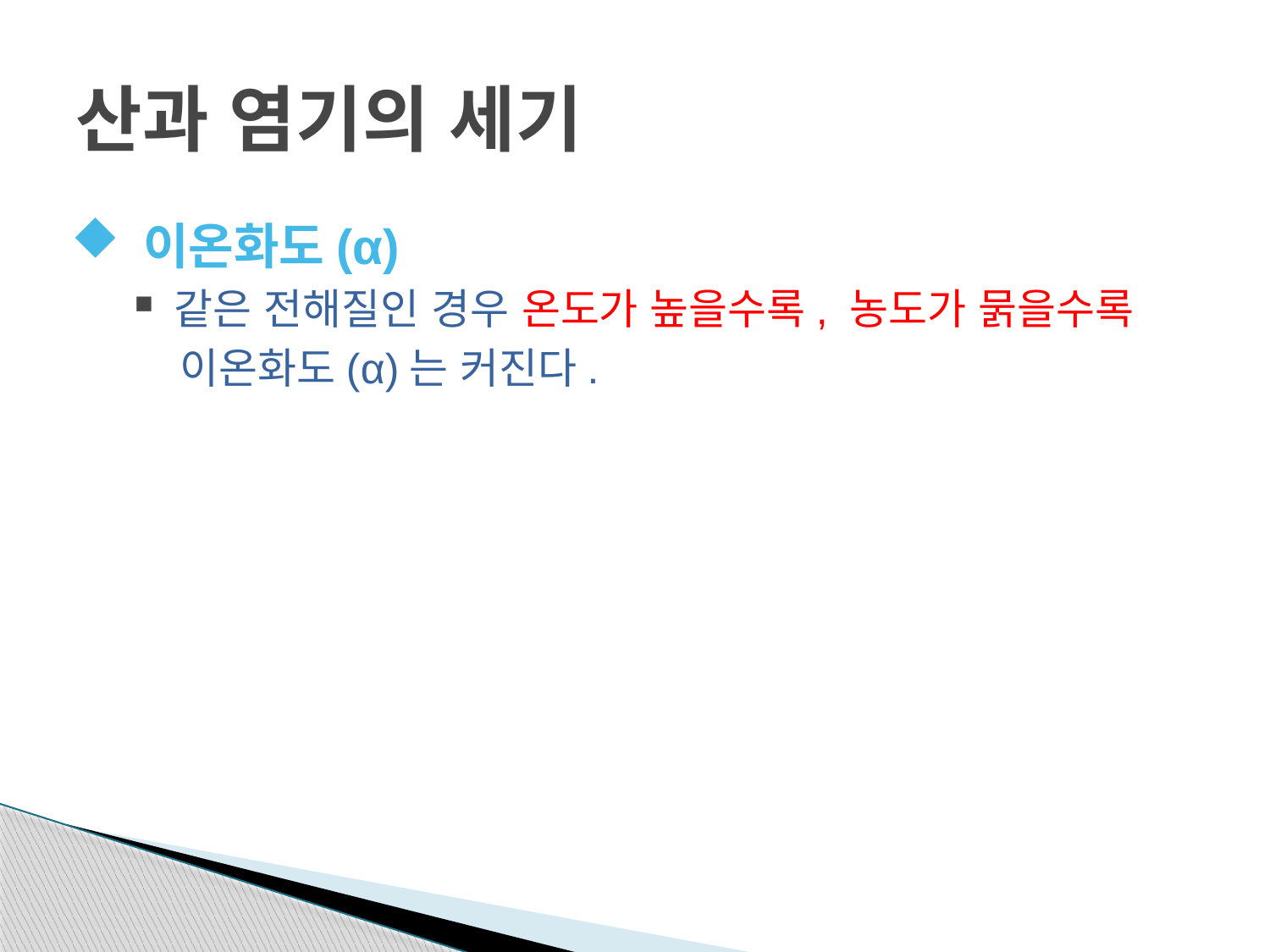

# 산과 염기의 세기
 이온화도(α)
같은 전해질인 경우 온도가 높을수록, 농도가 묽을수록
   이온화도(α)는 커진다.